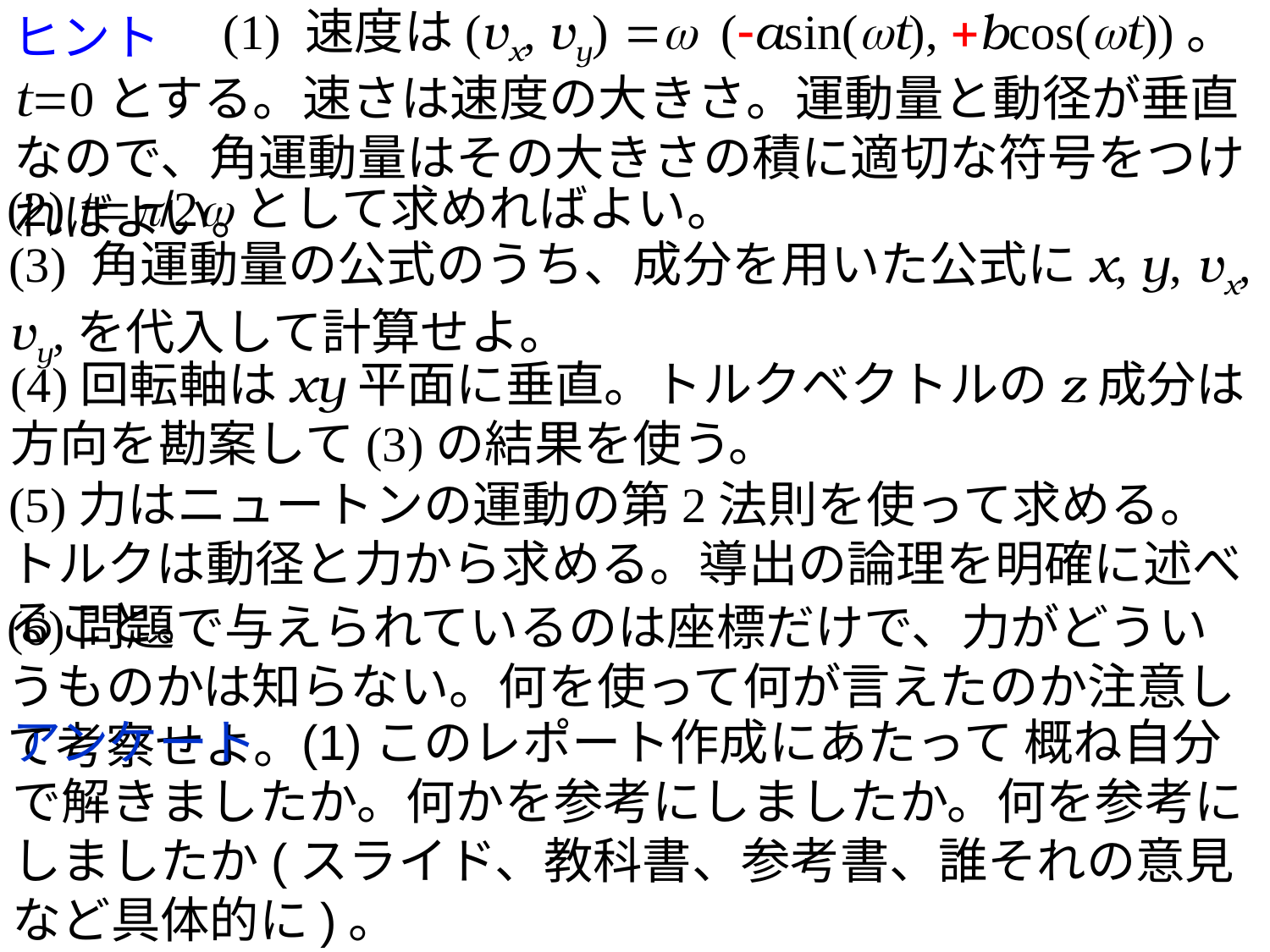

ヒント
　　　　(1) 速度は(vx, vy) =ω (−asin(ωt), +bcos(ωt))。 t=0とする。速さは速度の大きさ。運動量と動径が垂直なので、角運動量はその大きさの積に適切な符号をつければよい。
(2) t=π/2ωとして求めればよい。
(3) 角運動量の公式のうち、成分を用いた公式にx, y, vx, vy,を代入して計算せよ。
(4)回転軸はxy平面に垂直。トルクベクトルのz成分は方向を勘案して(3)の結果を使う。
(5)力はニュートンの運動の第2法則を使って求める。トルクは動径と力から求める。導出の論理を明確に述べること。
(6)問題で与えられているのは座標だけで、力がどういうものかは知らない。何を使って何が言えたのか注意して考察せよ。
アンケート   (1)このレポート作成にあたって 概ね自分で解きましたか。何かを参考にしましたか。何を参考にしましたか(スライド、教科書、参考書、誰それの意見など具体的に)。
(2)概ね理解できましたか。まだ理解できていませんか。